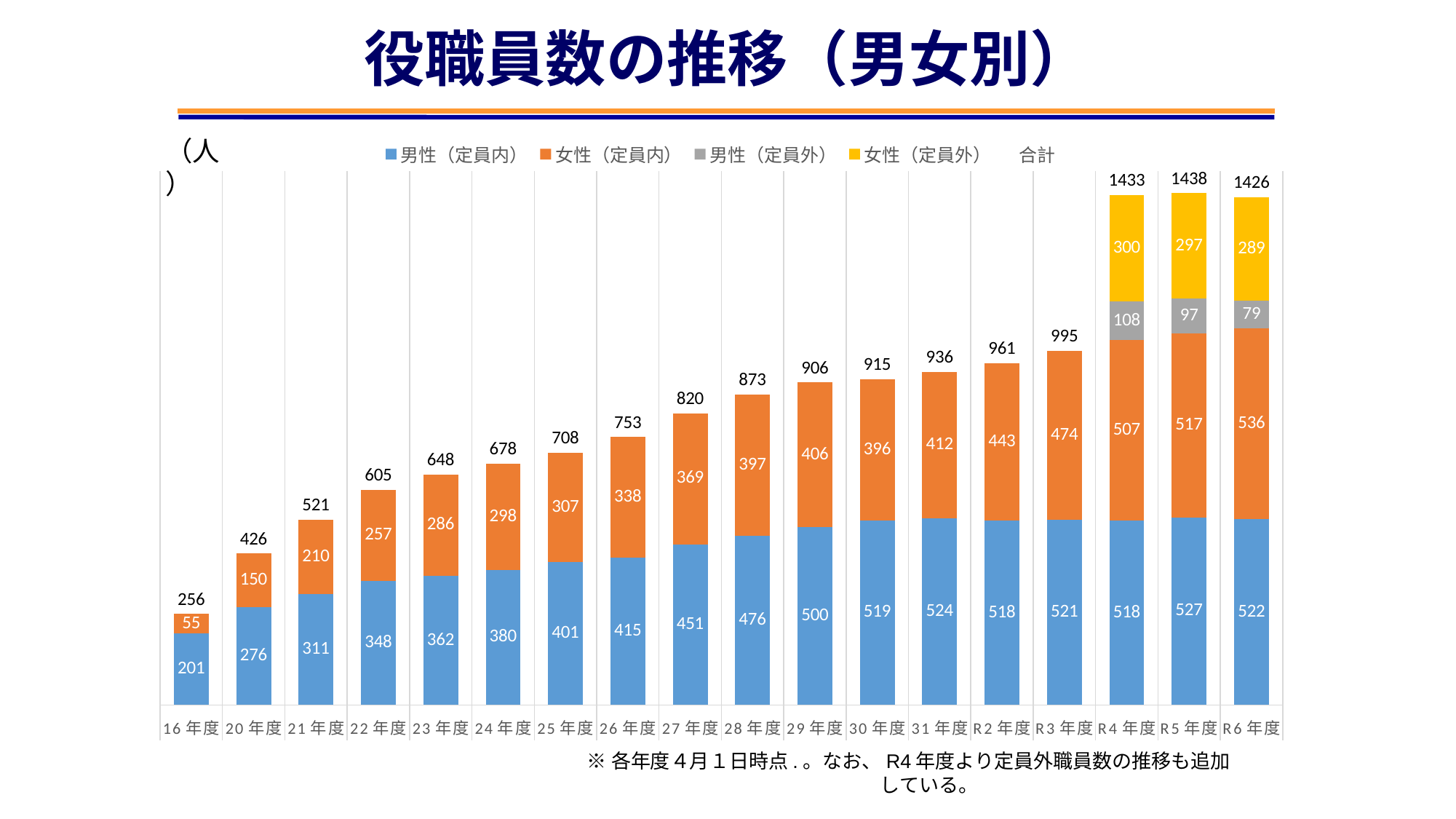

役職員数の推移（男女別）

（人）

### Chart

| Category | 男性（定員内） | 女性（定員内） | 男性（定員外） | 女性（定員外） | 合計 |
|---|---|---|---|---|---|
| 16年度 | 201.0 | 55.0 | None | None | 256.0 |
| 20年度 | 276.0 | 150.0 | None | None | 426.0 |
| 21年度 | 311.0 | 210.0 | None | None | 521.0 |
| 22年度 | 348.0 | 257.0 | None | None | 605.0 |
| 23年度 | 362.0 | 286.0 | None | None | 648.0 |
| 24年度 | 380.0 | 298.0 | None | None | 678.0 |
| 25年度 | 401.0 | 307.0 | None | None | 708.0 |
| 26年度 | 415.0 | 338.0 | None | None | 753.0 |
| 27年度 | 451.0 | 369.0 | None | None | 820.0 |
| 28年度 | 476.0 | 397.0 | None | None | 873.0 |
| 29年度 | 500.0 | 406.0 | None | None | 906.0 |
| 30年度 | 519.0 | 396.0 | None | None | 915.0 |
| 31年度 | 524.0 | 412.0 | None | None | 936.0 |
| R2年度 | 518.0 | 443.0 | None | None | 961.0 |
| R3年度 | 521.0 | 474.0 | None | None | 995.0 |
| R4年度 | 518.0 | 507.0 | 108.0 | 300.0 | 1433.0 |
| R5年度 | 527.0 | 517.0 | 97.0 | 297.0 | 1438.0 |
| R6年度 | 522.0 | 536.0 | 79.0 | 289.0 | 1426.0 |
※各年度４月１日時点.。なお、R4年度より定員外職員数の推移も追加している。